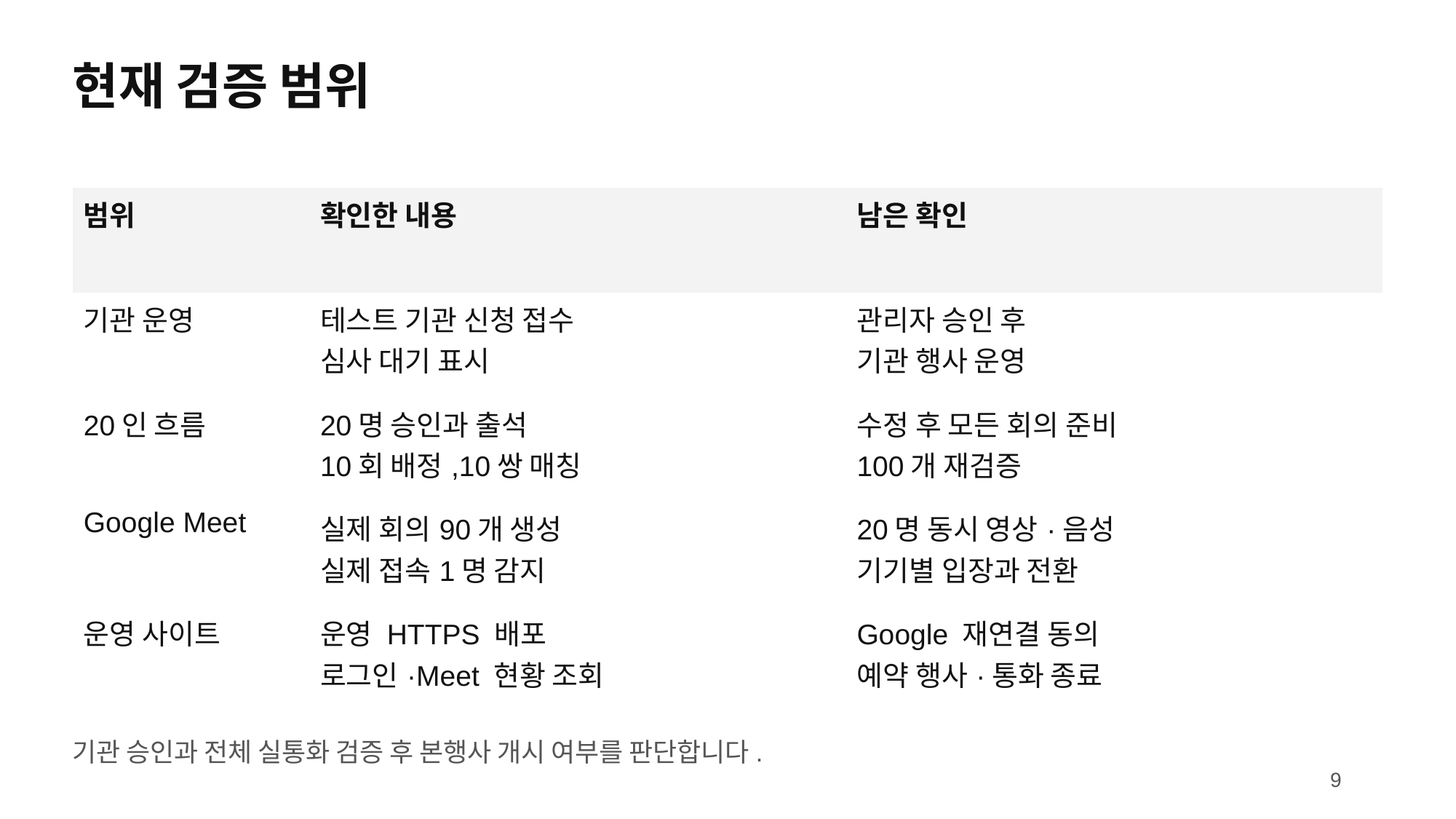

현재 검증 범위
| 범위 | 확인한 내용 | 남은 확인 |
| --- | --- | --- |
| 기관 운영 | 테스트 기관 신청 접수 심사 대기 표시 | 관리자 승인 후 기관 행사 운영 |
| 20인 흐름 | 20명 승인과 출석 10회 배정,10쌍 매칭 | 수정 후 모든 회의 준비 100개 재검증 |
| Google Meet | 실제 회의90개 생성 실제 접속1명 감지 | 20명 동시 영상·음성 기기별 입장과 전환 |
| 운영 사이트 | 운영 HTTPS 배포 로그인·Meet 현황 조회 | Google 재연결 동의 예약 행사·통화 종료 |
기관 승인과 전체 실통화 검증 후 본행사 개시 여부를 판단합니다.
9